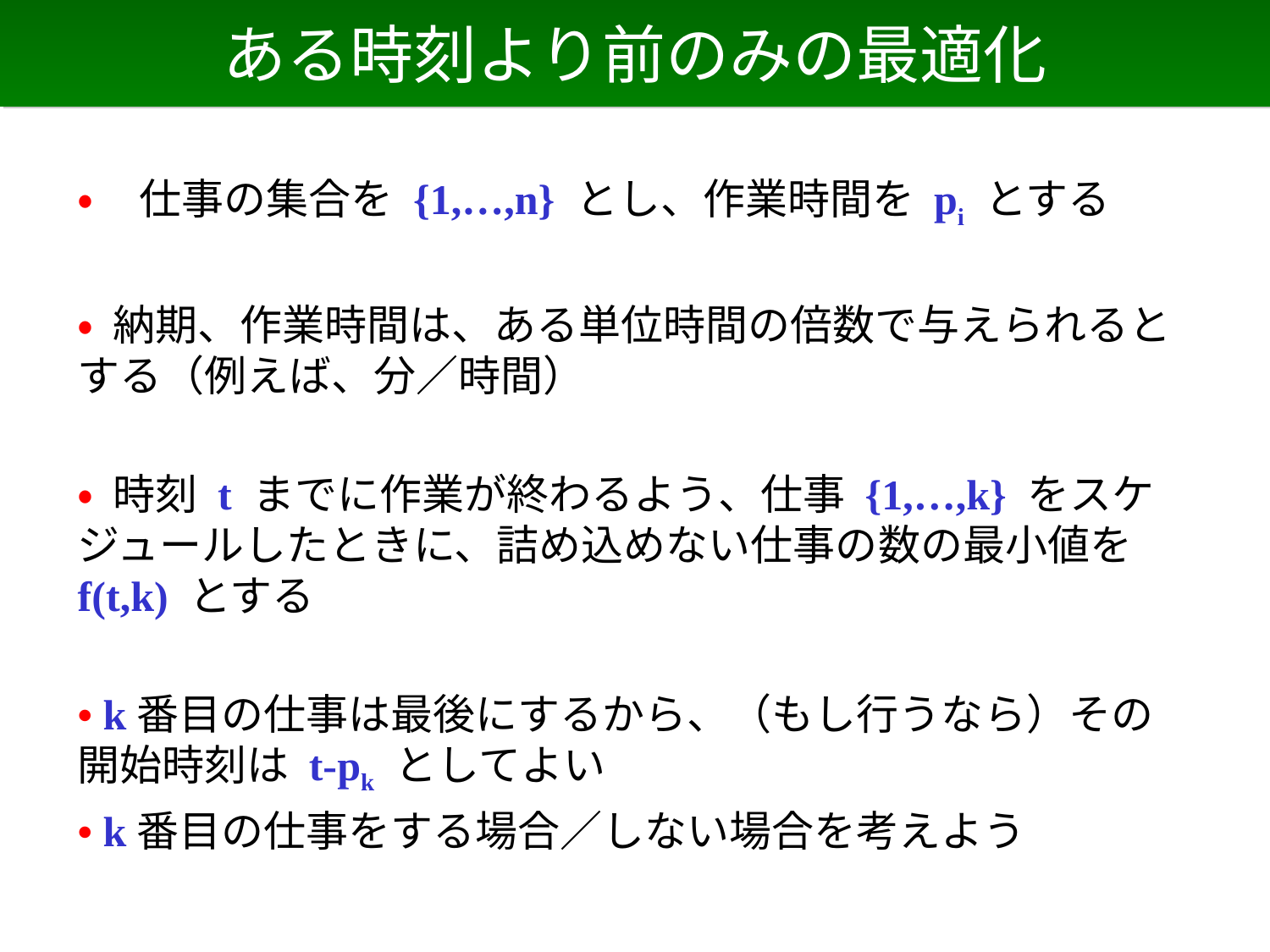

# ある時刻より前のみの最適化
• 仕事の集合を {1,…,n} とし、作業時間を pi とする

• 納期、作業時間は、ある単位時間の倍数で与えられるとする（例えば、分／時間）

• 時刻 t までに作業が終わるよう、仕事 {1,…,k} をスケジュールしたときに、詰め込めない仕事の数の最小値を f(t,k) とする

• k番目の仕事は最後にするから、（もし行うなら）その開始時刻は t-pk としてよい
• k番目の仕事をする場合／しない場合を考えよう